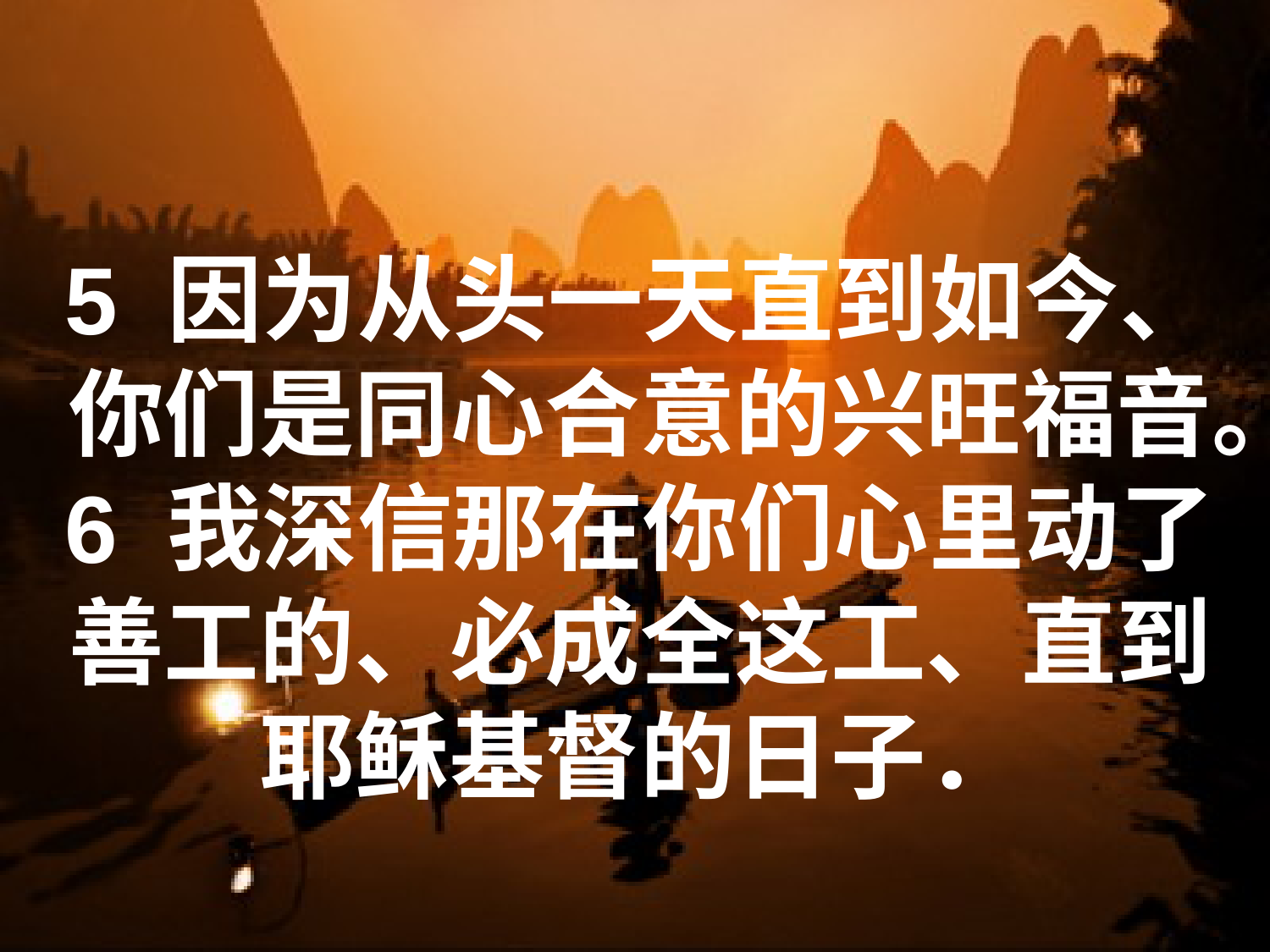

5 因为从头一天直到如今、你们是同心合意的兴旺福音。6 我深信那在你们心里动了善工的、必成全这工、直到耶稣基督的日子．